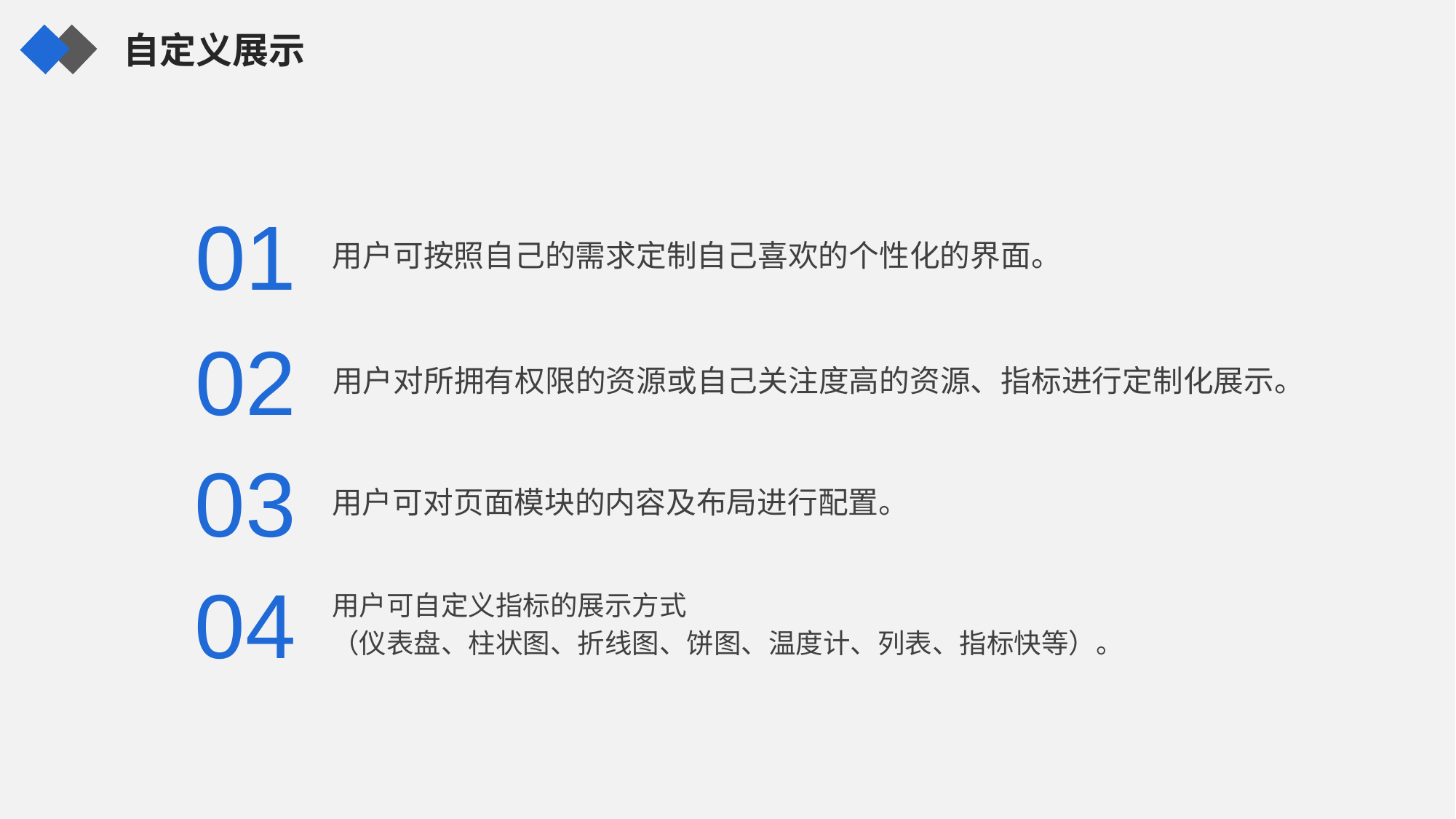

自定义展示

01
用户可按照自己的需求定制自己喜欢的个性化的界面。
02
用户对所拥有权限的资源或自己关注度高的资源、指标进行定制化展示。
03
用户可对页面模块的内容及布局进行配置。
04
用户可自定义指标的展示方式
（仪表盘、柱状图、折线图、饼图、温度计、列表、指标快等）。